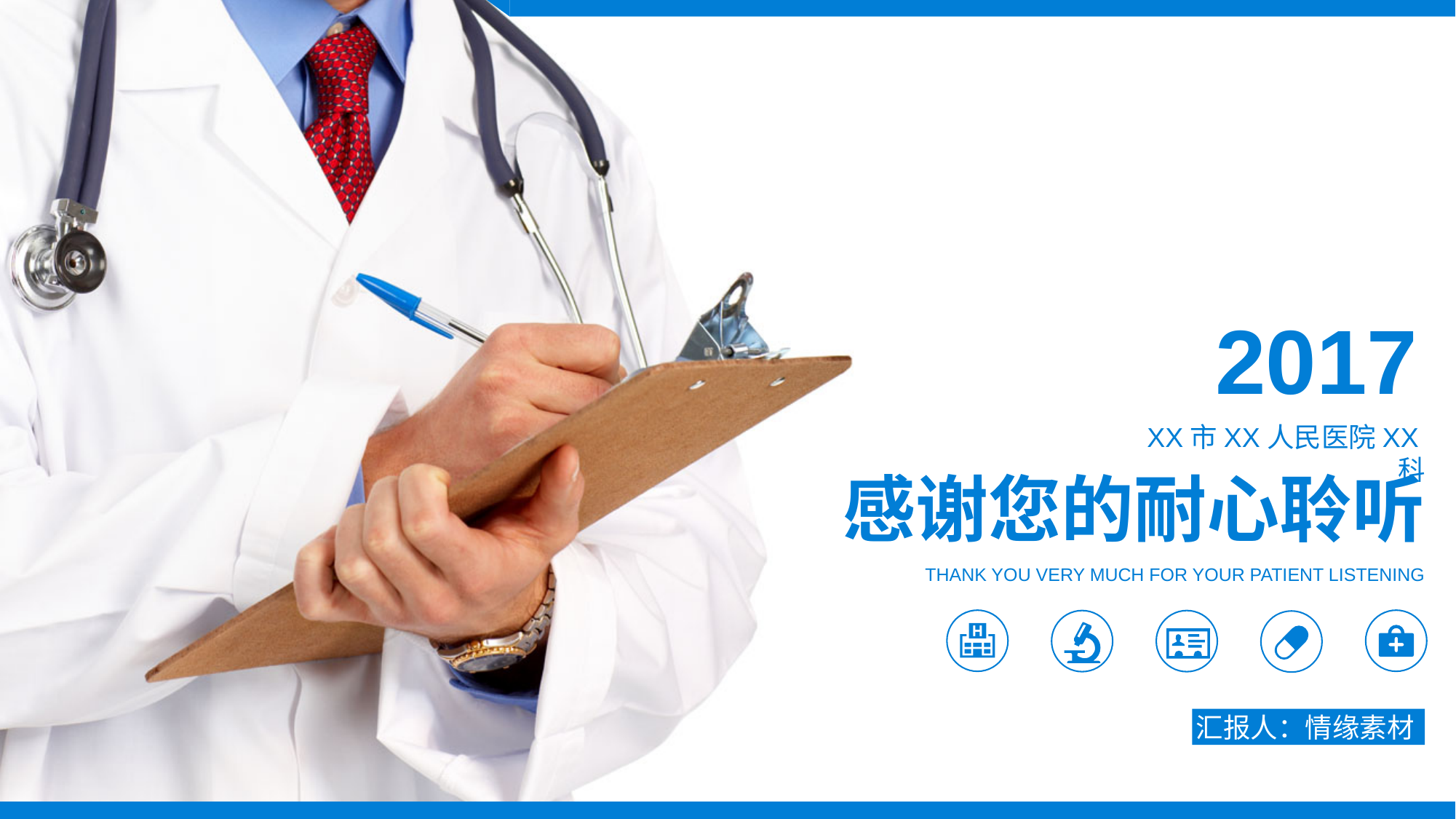

2017
XX市XX人民医院XX科
感谢您的耐心聆听
THANK YOU VERY MUCH FOR YOUR PATIENT LISTENING

汇报人：情缘素材